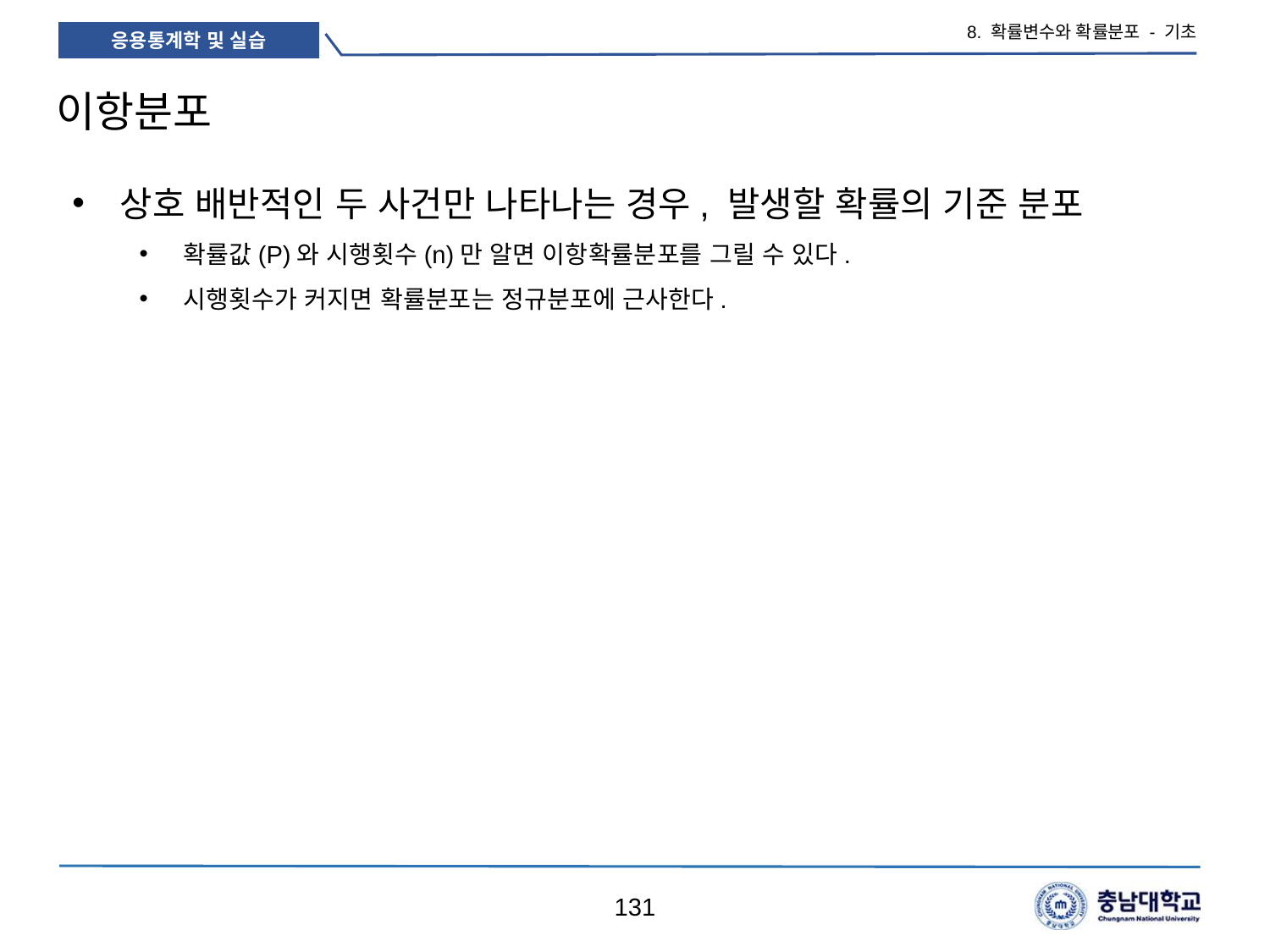

8. 확률변수와 확률분포 - 기초
# 이항분포
상호 배반적인 두 사건만 나타나는 경우, 발생할 확률의 기준 분포
확률값(P)와 시행횟수(n)만 알면 이항확률분포를 그릴 수 있다.
시행횟수가 커지면 확률분포는 정규분포에 근사한다.
131